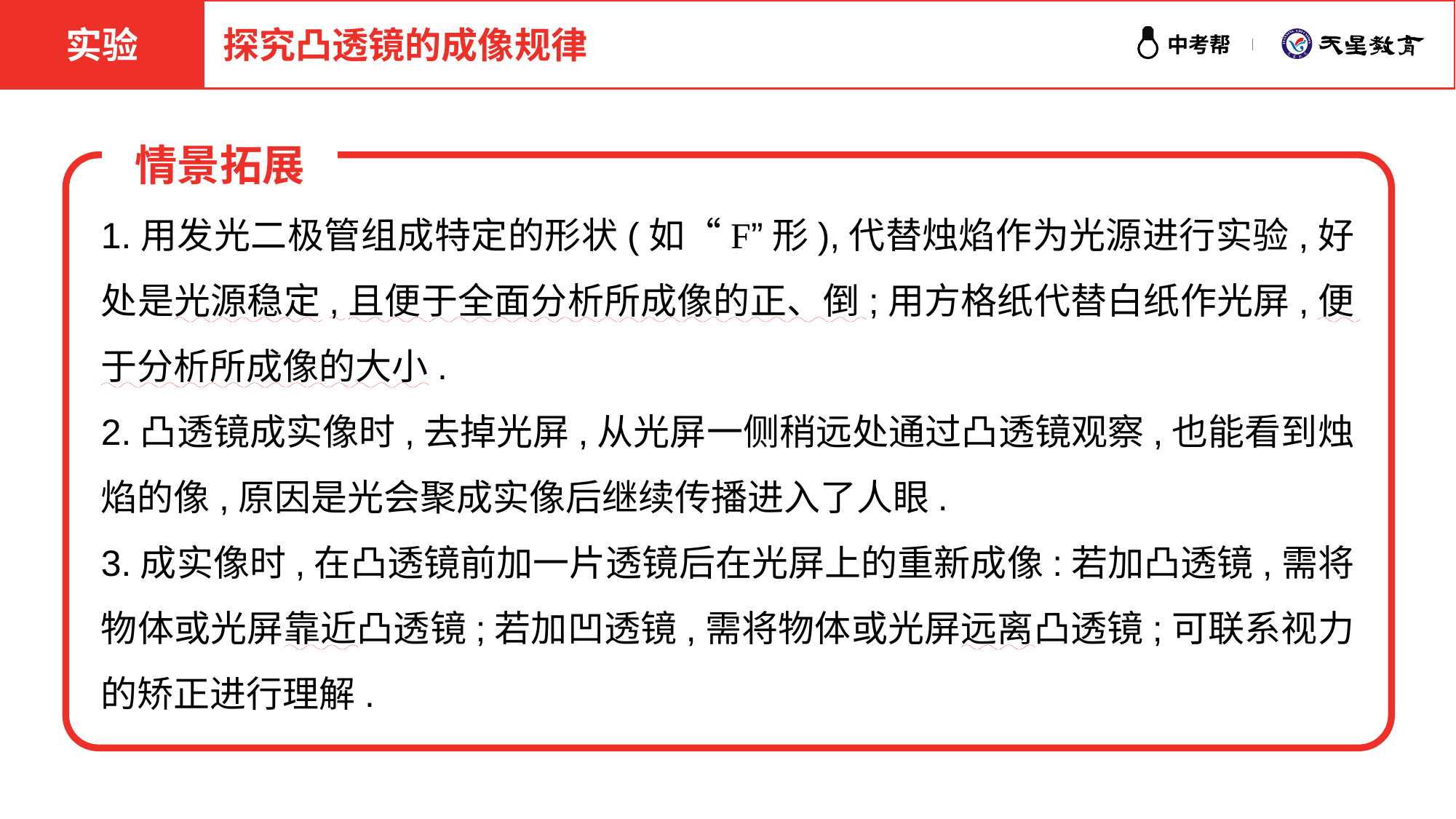

实验
探究凸透镜的成像规律
情景拓展

1.用发光二极管组成特定的形状(如“F”形),代替烛焰作为光源进行实验,好处是光源稳定,且便于全面分析所成像的正、倒;用方格纸代替白纸作光屏,便于分析所成像的大小.
2.凸透镜成实像时,去掉光屏,从光屏一侧稍远处通过凸透镜观察,也能看到烛焰的像,原因是光会聚成实像后继续传播进入了人眼.
3.成实像时,在凸透镜前加一片透镜后在光屏上的重新成像:若加凸透镜,需将物体或光屏靠近凸透镜;若加凹透镜,需将物体或光屏远离凸透镜;可联系视力的矫正进行理解.